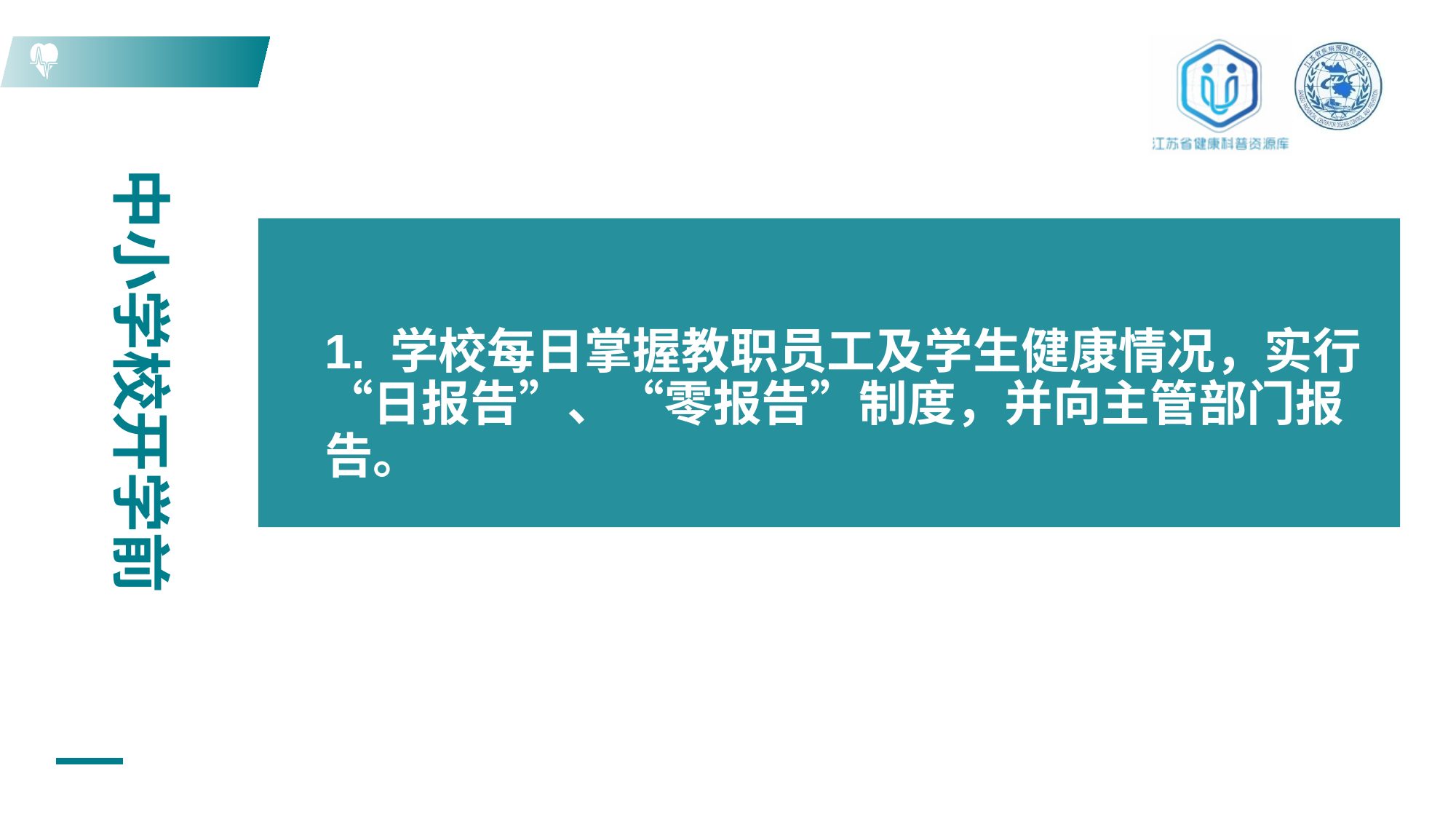

中小学校开学前

1. 学校每日掌握教职员工及学生健康情况，实行“日报告”、“零报告”制度，并向主管部门报告。
4、现场调查人员调查经评估认为符合条件的人员